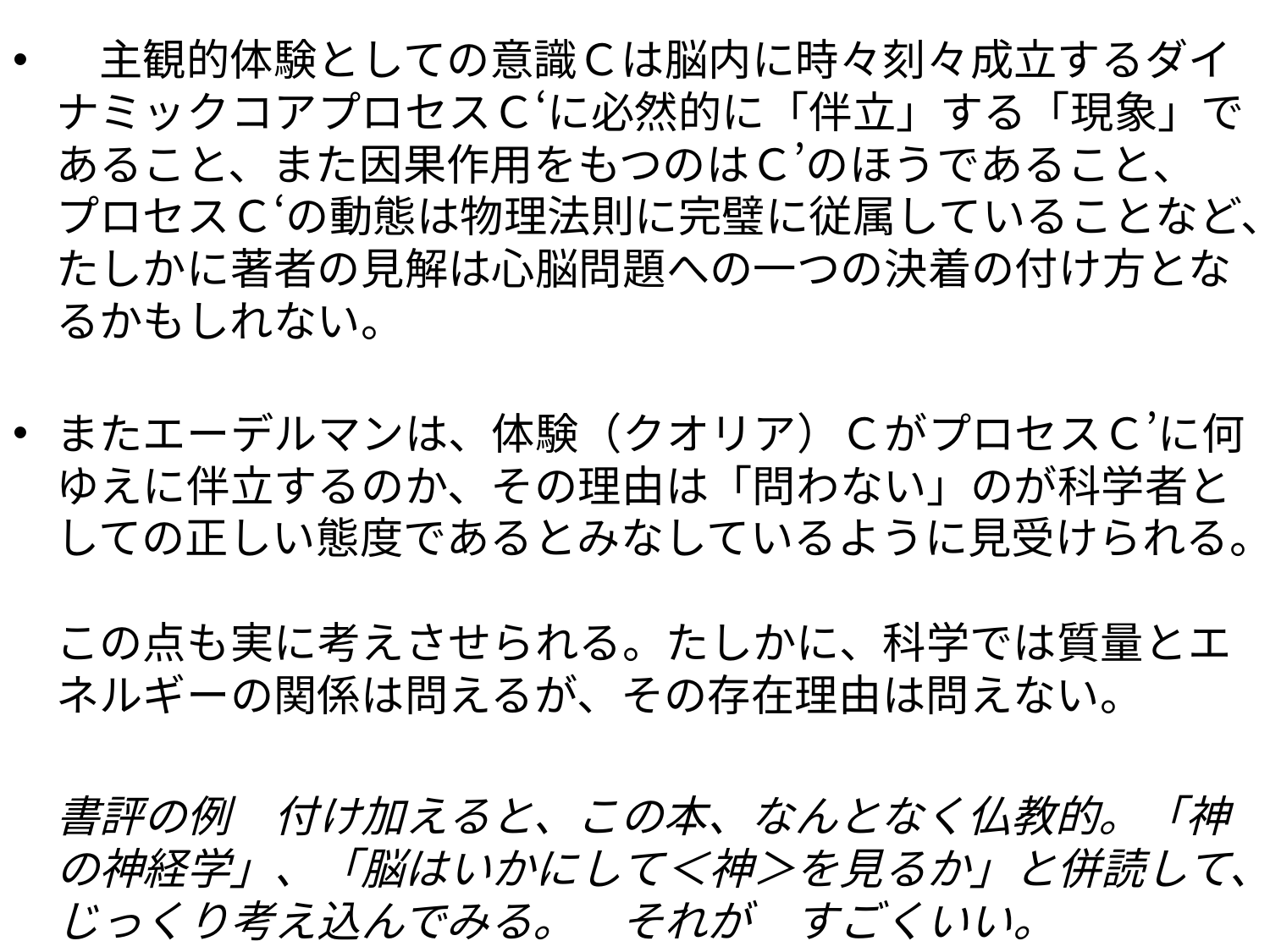

主観的体験としての意識Ｃは脳内に時々刻々成立するダイナミックコアプロセスＣ‘に必然的に「伴立」する「現象」であること、また因果作用をもつのはＣ’のほうであること、
プロセスＣ‘の動態は物理法則に完璧に従属していることなど、たしかに著者の見解は心脳問題への一つの決着の付け方となるかもしれない。
またエーデルマンは、体験（クオリア）ＣがプロセスＣ’に何ゆえに伴立するのか、その理由は「問わない」のが科学者としての正しい態度であるとみなしているように見受けられる。
この点も実に考えさせられる。たしかに、科学では質量とエネルギーの関係は問えるが、その存在理由は問えない。

　書評の例　付け加えると、この本、なんとなく仏教的。「神の神経学」、「脳はいかにして＜神＞を見るか」と併読して、じっくり考え込んでみる。　それが　すごくいい。